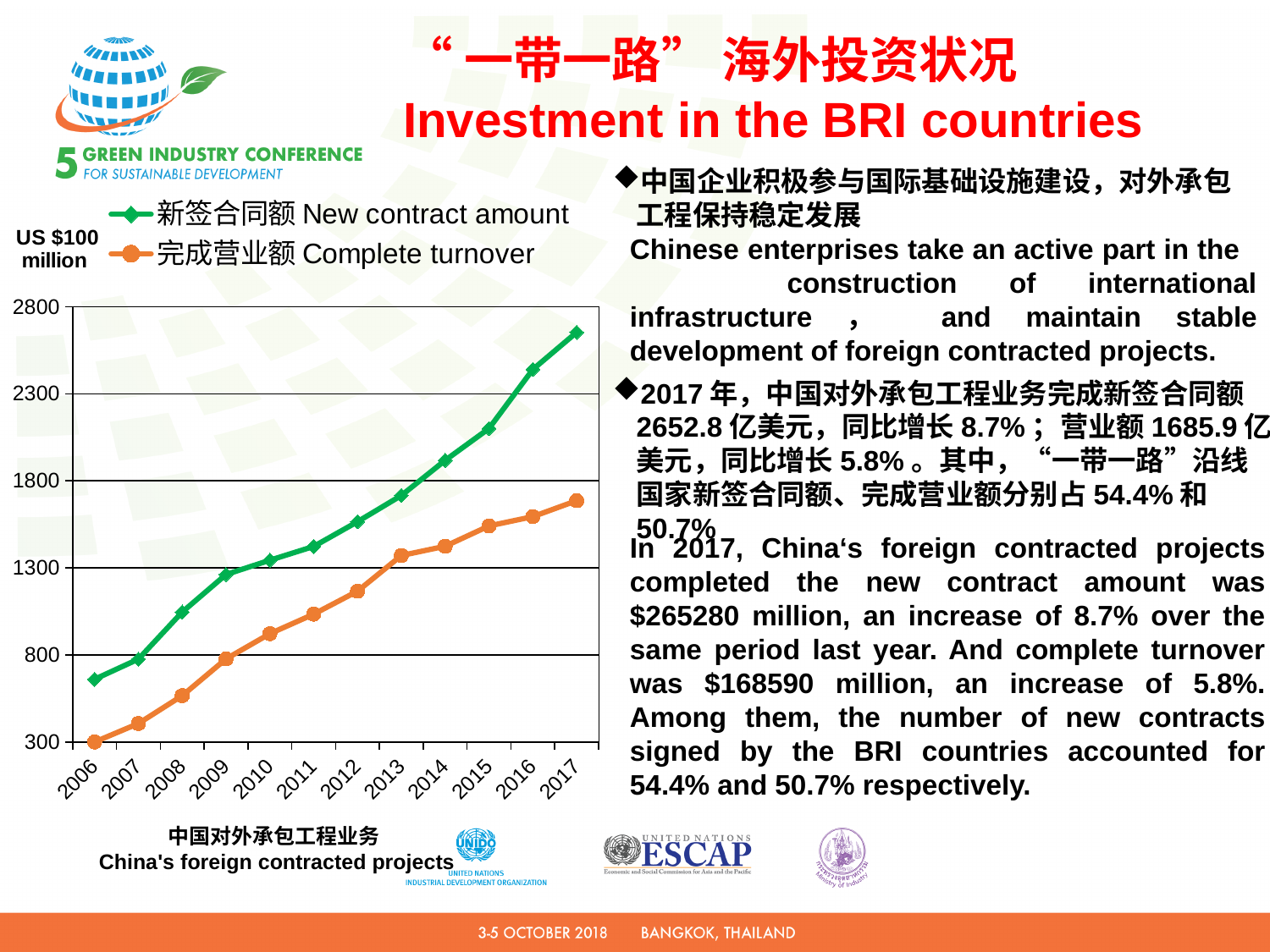

“一带一路” 海外投资状况
Investment in the BRI countries
中国企业积极参与国际基础设施建设，对外承包工程保持稳定发展

### Chart

| Category | 新签合同额New contract amount | 完成营业额Complete turnover |
|---|---|---|
| 2006 | 660.0 | 300.0 |
| 2007 | 776.0 | 406.0 |
| 2008 | 1046.0 | 566.0 |
| 2009 | 1262.0 | 777.0 |
| 2010 | 1344.0 | 922.0 |
| 2011 | 1423.0 | 1034.0 |
| 2012 | 1565.0 | 1166.0 |
| 2013 | 1716.0 | 1371.0 |
| 2014 | 1917.6 | 1424.1 |
| 2015 | 2100.7 | 1540.7 |
| 2016 | 2440.1 | 1594.2 |
| 2017 | 2652.8 | 1685.9 |
Chinese enterprises take an active part in the      construction of international infrastructure， and maintain stable development of foreign contracted projects.
2017年，中国对外承包工程业务完成新签合同额2652.8亿美元，同比增长8.7%；营业额1685.9亿美元，同比增长5.8%。其中，“一带一路”沿线国家新签合同额、完成营业额分别占54.4%和50.7%
In 2017, China‘s foreign contracted projects completed the new contract amount was $265280 million, an increase of 8.7% over the same period last year. And complete turnover was $168590 million, an increase of 5.8%. Among them, the number of new contracts signed by the BRI countries accounted for 54.4% and 50.7% respectively.

中国对外承包工程业务
 China's foreign contracted projects